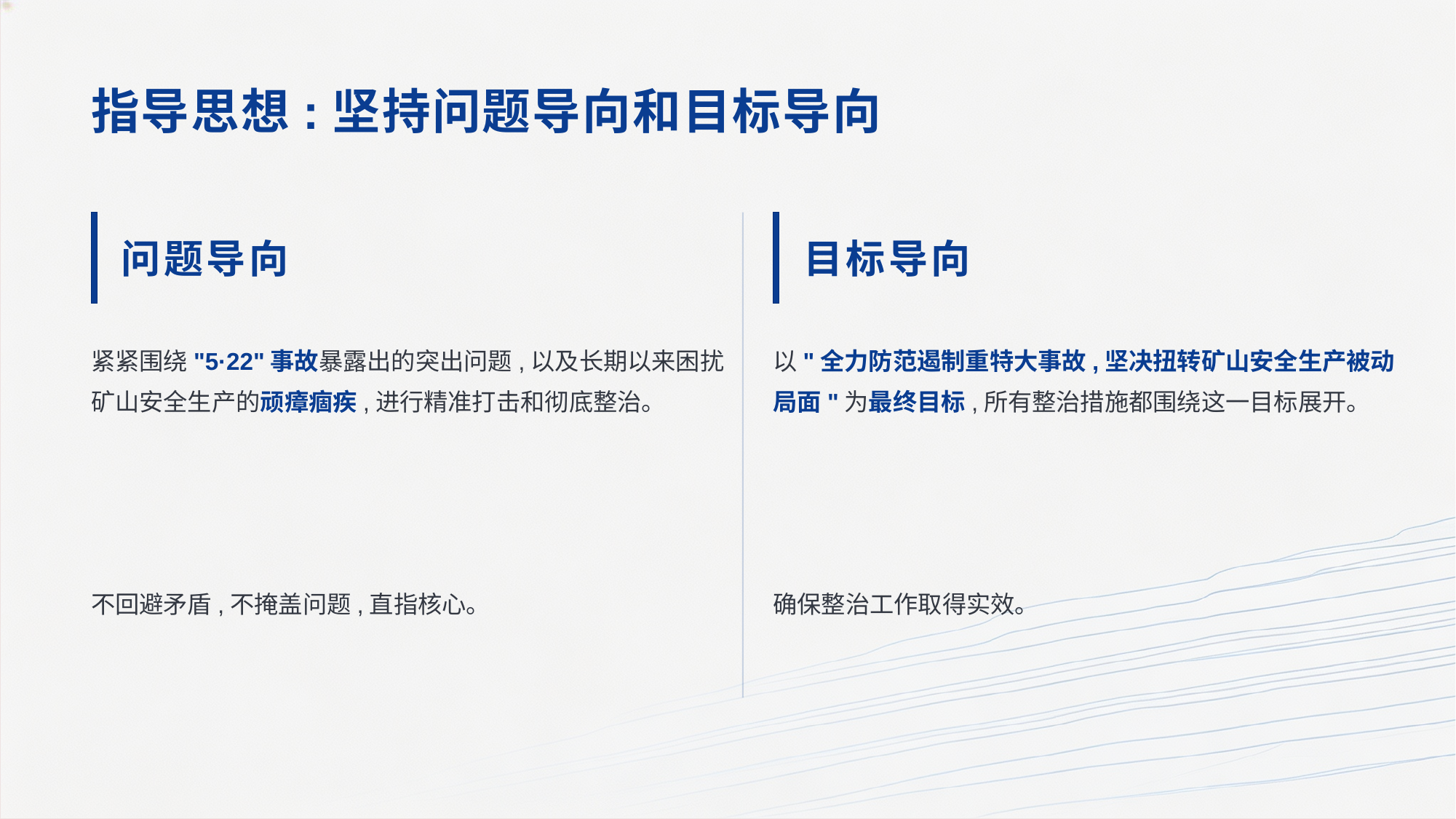

指导思想:坚持问题导向和目标导向

问题导向

目标导向
紧紧围绕"5·22"事故暴露出的突出问题,以及长期以来困扰矿山安全生产的顽瘴痼疾,进行精准打击和彻底整治。
以"全力防范遏制重特大事故,坚决扭转矿山安全生产被动局面"为最终目标,所有整治措施都围绕这一目标展开。
不回避矛盾,不掩盖问题,直指核心。
确保整治工作取得实效。